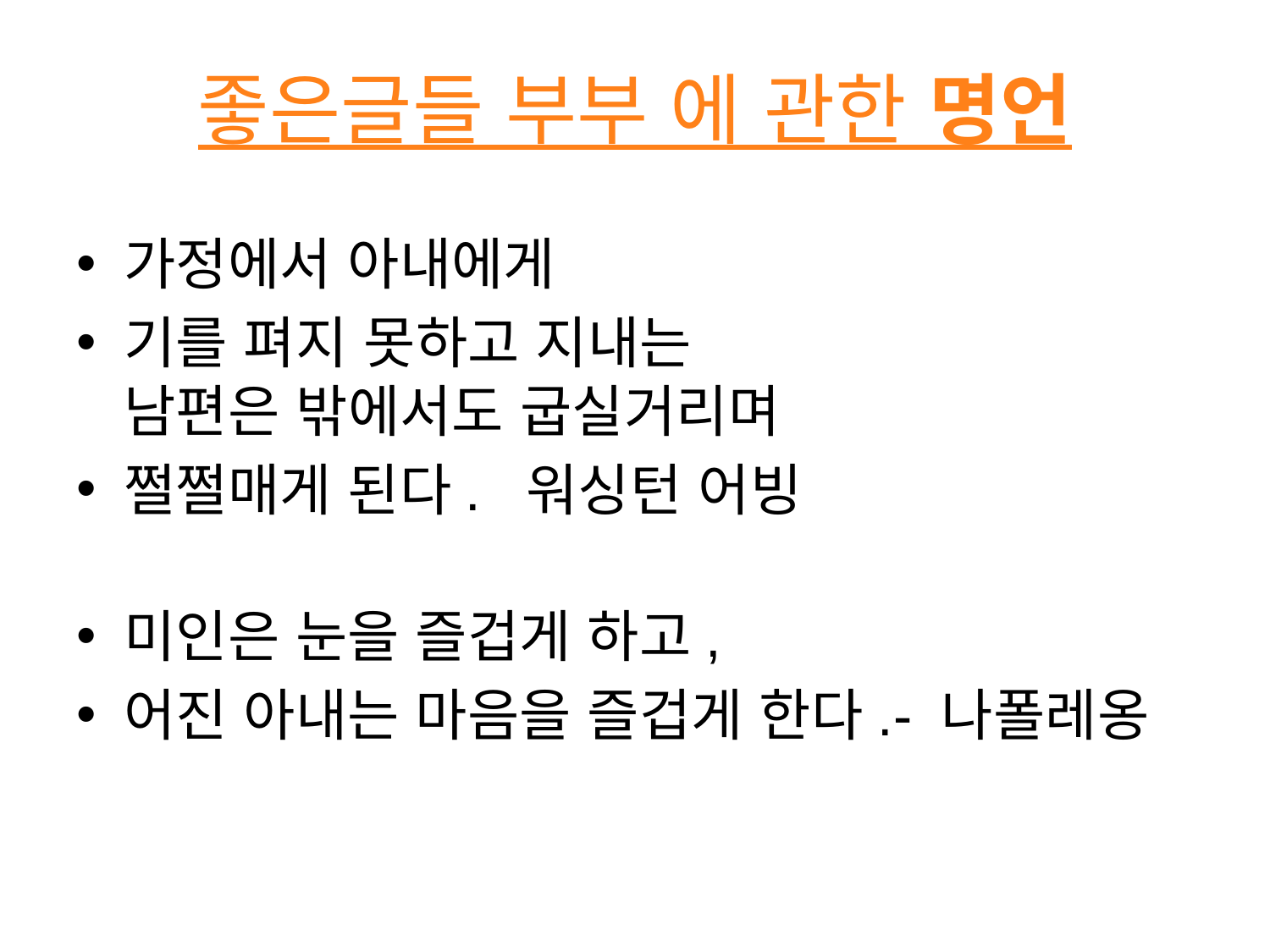

# 좋은글들 부부 에 관한 명언
가정에서 아내에게
기를 펴지 못하고 지내는
남편은 밖에서도 굽실거리며
쩔쩔매게 된다.  워싱턴 어빙
미인은 눈을 즐겁게 하고,
어진 아내는 마음을 즐겁게 한다.- 나폴레옹